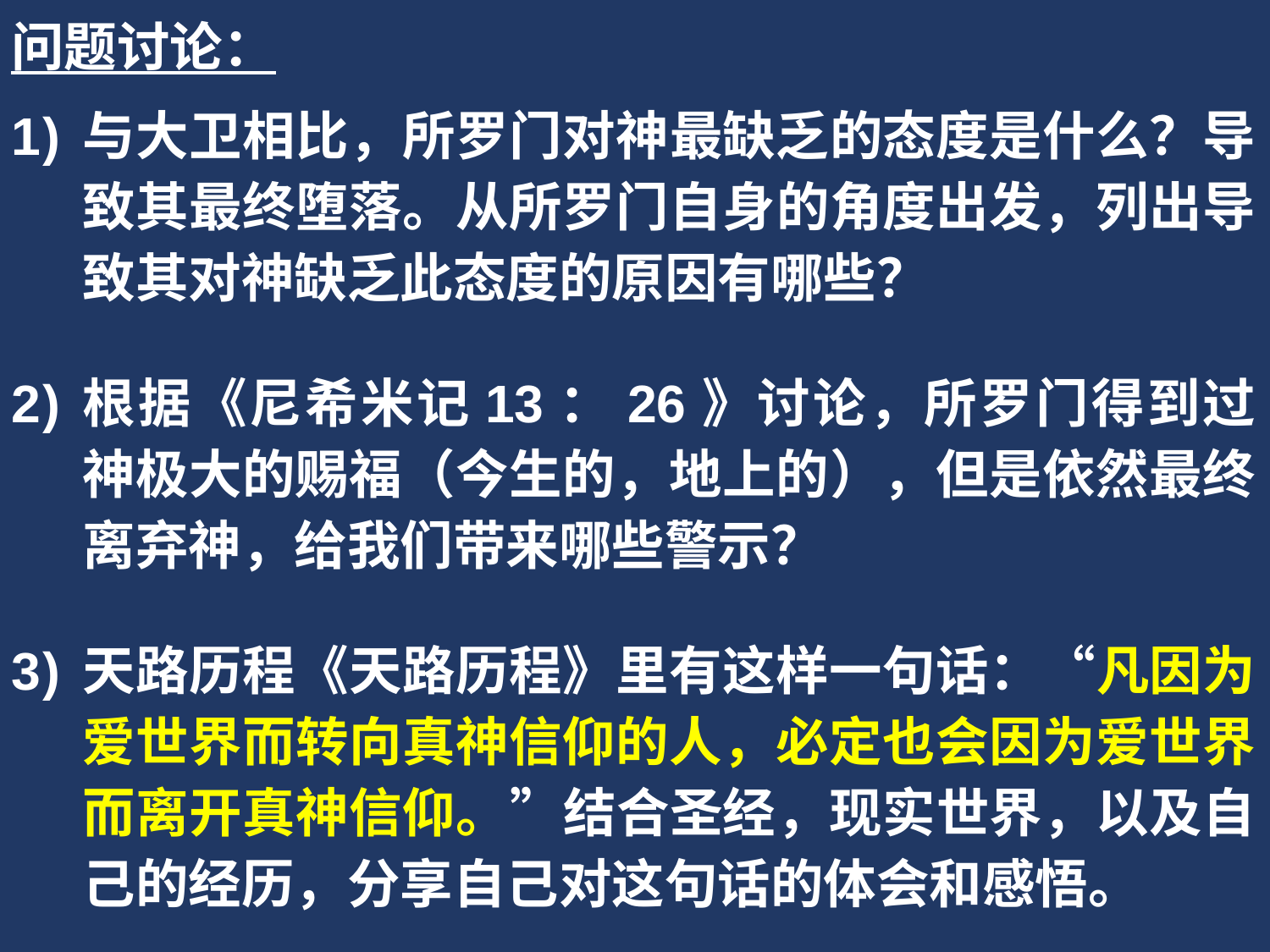

问题讨论：
与大卫相比，所罗门对神最缺乏的态度是什么？导致其最终堕落。从所罗门自身的角度出发，列出导致其对神缺乏此态度的原因有哪些？

根据《尼希米记13：26》讨论，所罗门得到过神极大的赐福（今生的，地上的），但是依然最终离弃神，给我们带来哪些警示？

天路历程《天路历程》里有这样一句话：“凡因为爱世界而转向真神信仰的人，必定也会因为爱世界而离开真神信仰。”结合圣经，现实世界，以及自己的经历，分享自己对这句话的体会和感悟。